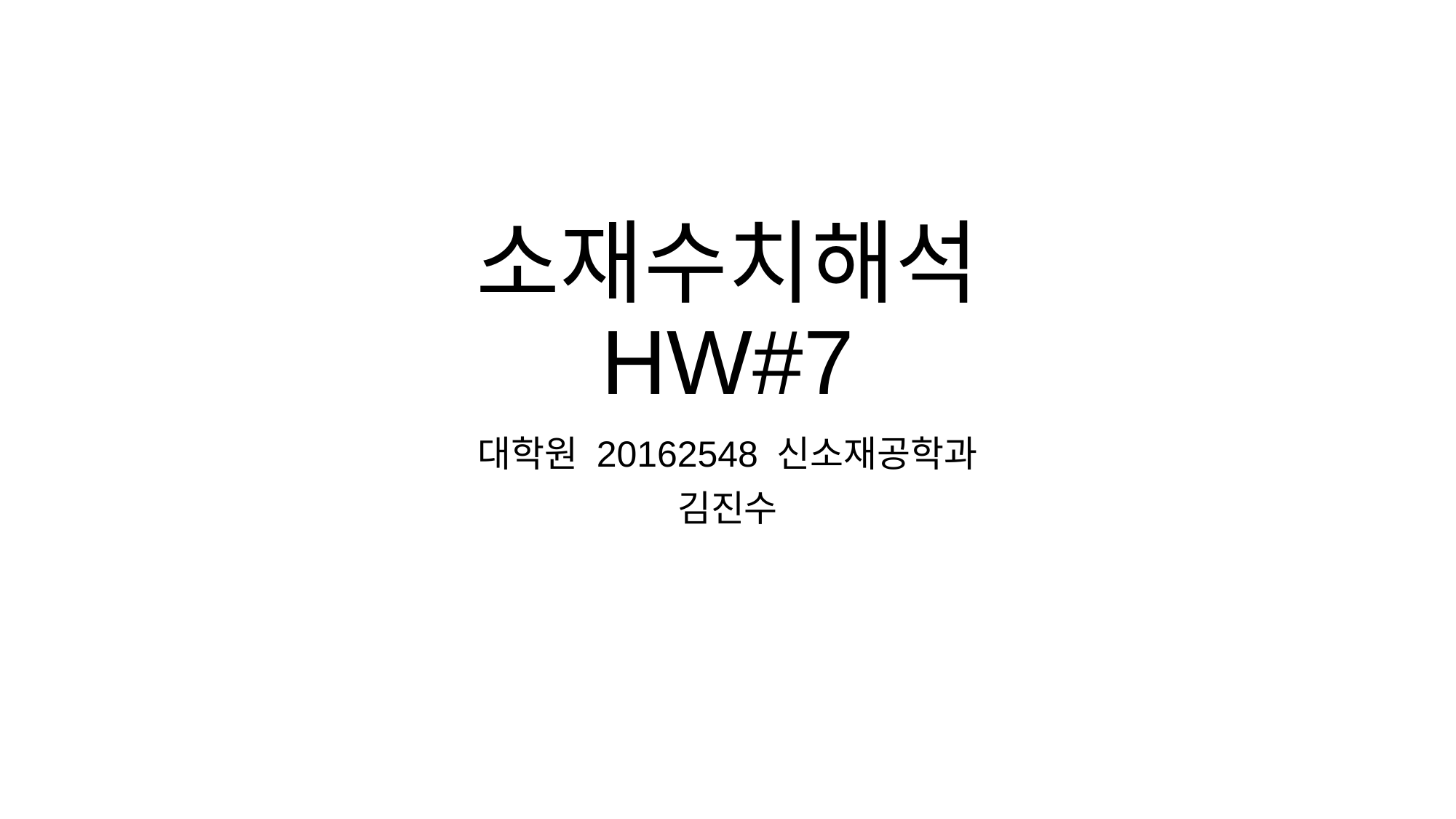

# 소재수치해석 HW#7
대학원 20162548 신소재공학과
김진수